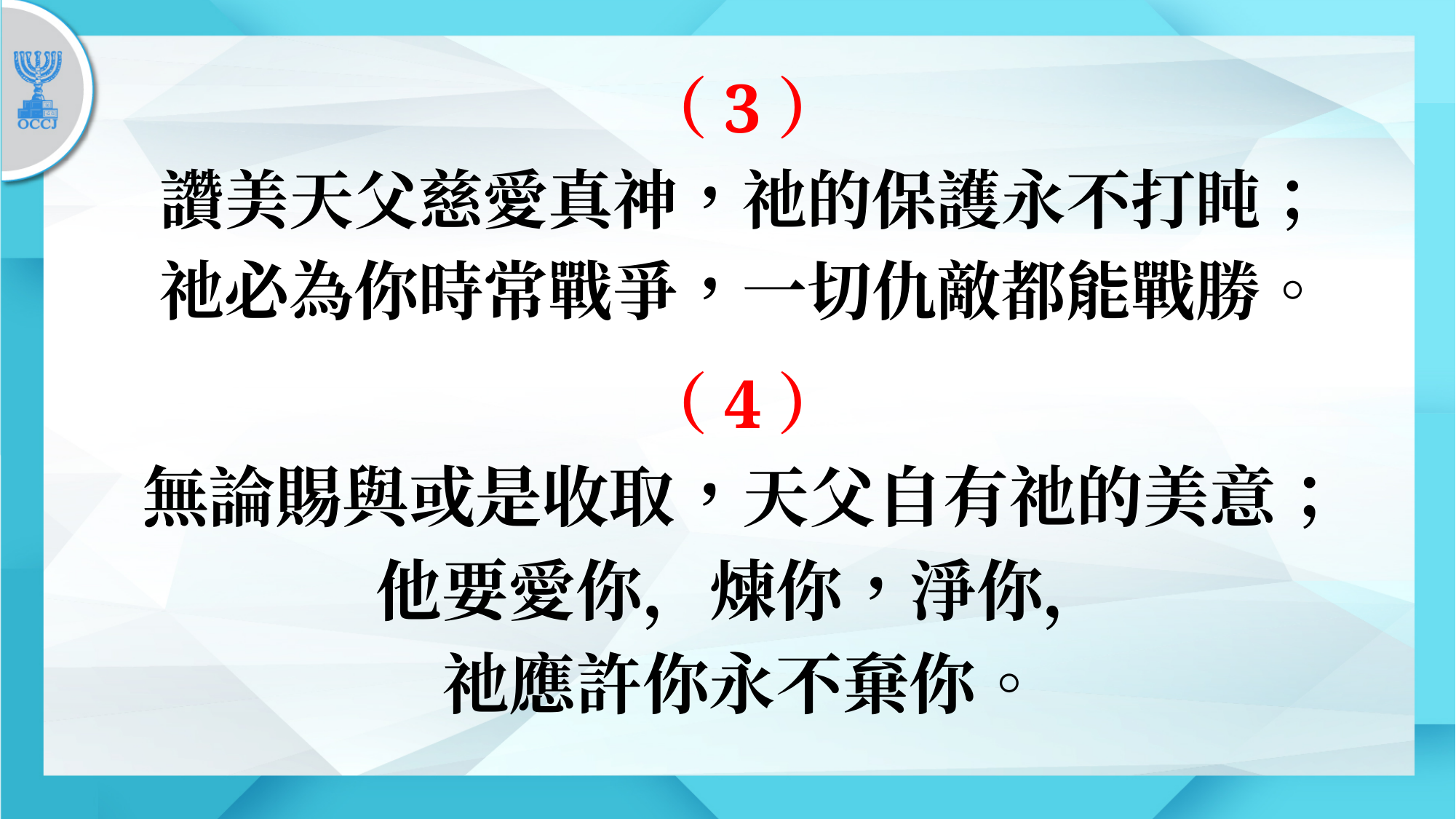

（3）
讚美天父慈愛真神，祂的保護永不打盹；
祂必為你時常戰爭，一切仇敵都能戰勝。
（4）
無論賜與或是收取，天父自有祂的美意；
他要愛你，煉你，淨你，
祂應許你永不棄你。